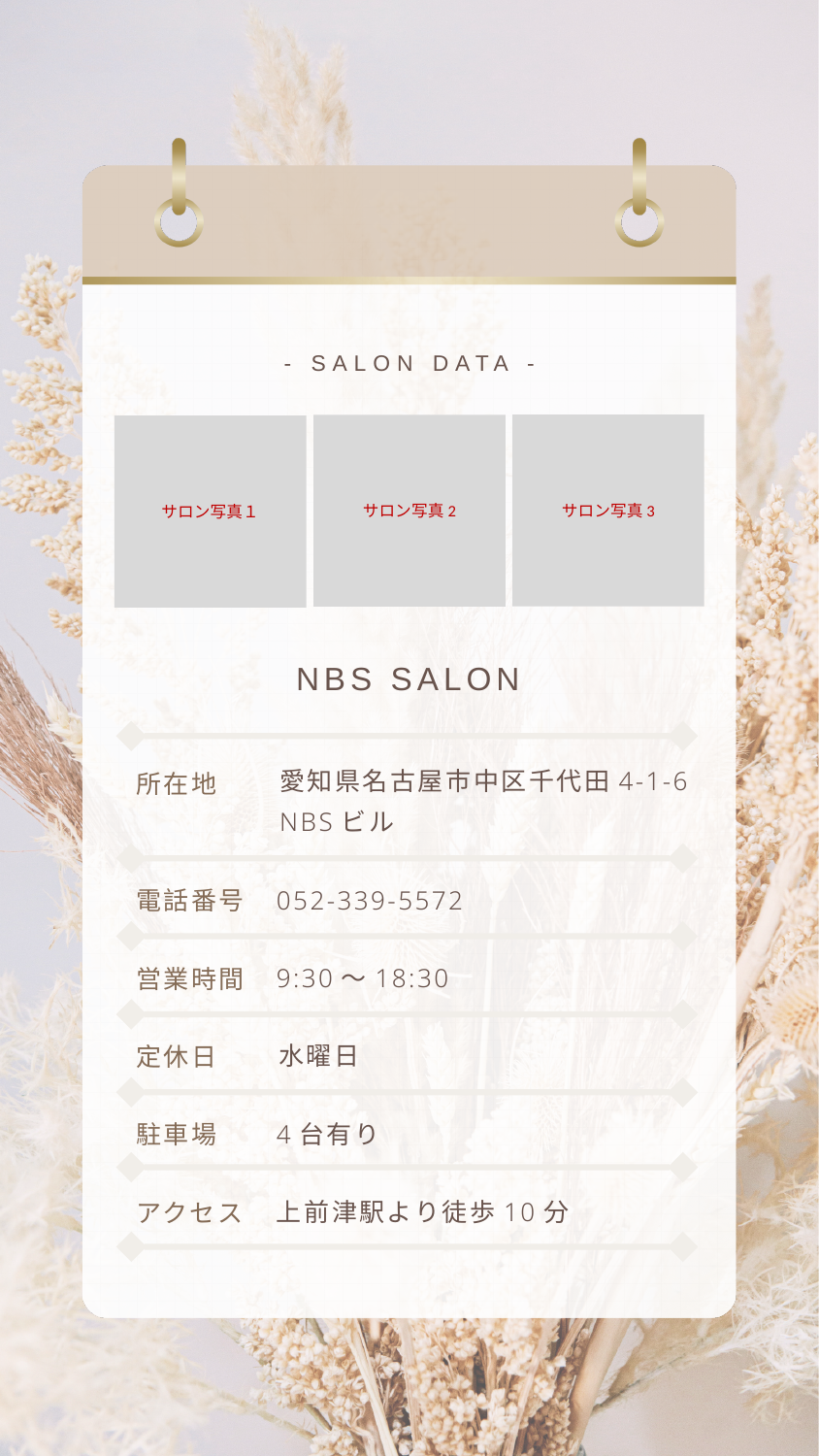

- SALON DATA -
サロン写真3
サロン写真2
サロン写真１
NBS SALON

所在地
愛知県名古屋市中区千代田4-1-6
NBSビル

電話番号
052-339-5572

営業時間
9:30～18:30

定休日
水曜日

駐車場
4台有り

アクセス
上前津駅より徒歩10分